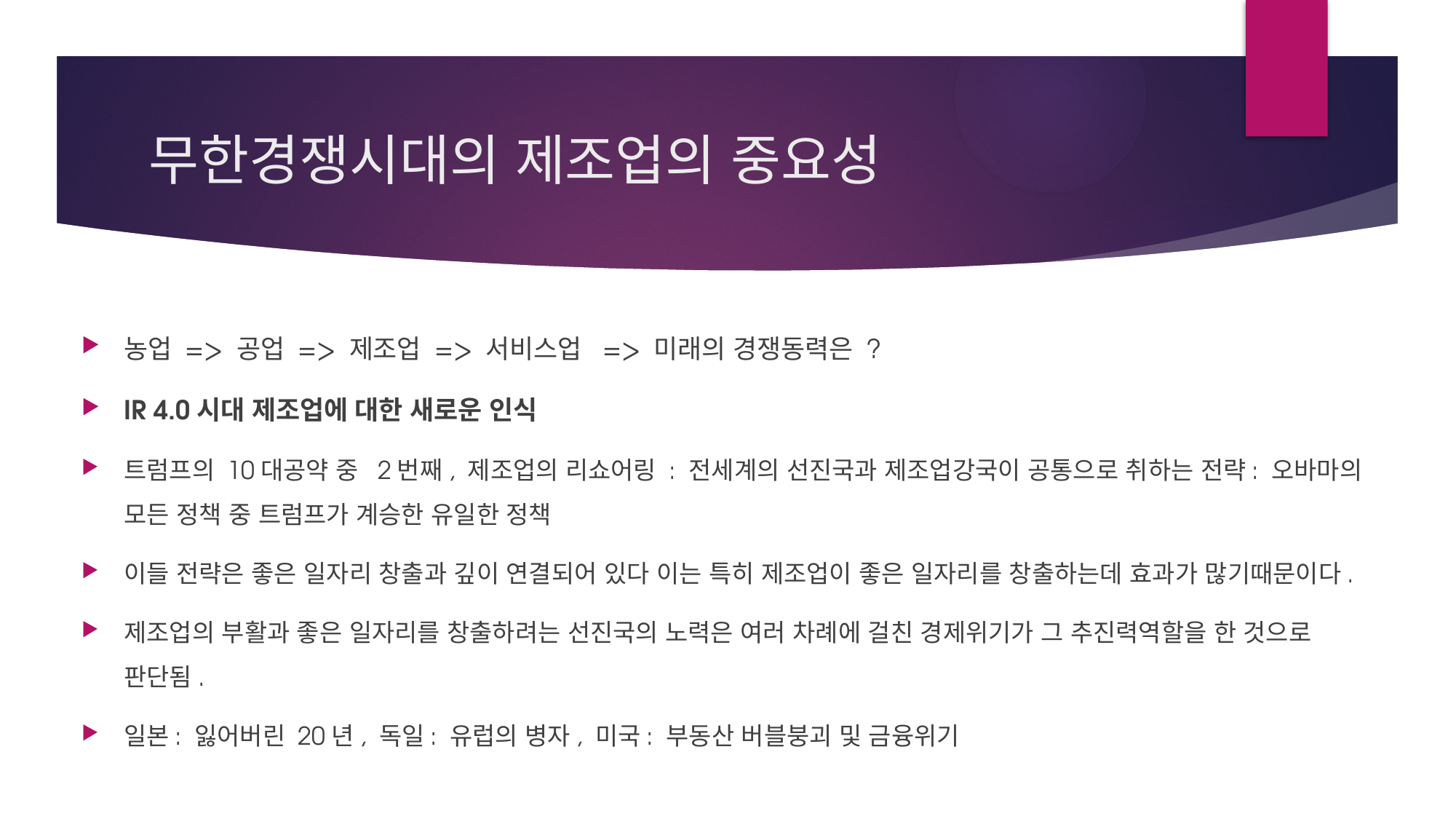

# 무한경쟁시대의 제조업의 중요성
농업 => 공업 => 제조업 => 서비스업  => 미래의 경쟁동력은 ?
IR 4.0시대 제조업에 대한 새로운 인식
트럼프의 10대공약 중  2번째, 제조업의 리쇼어링 : 전세계의 선진국과 제조업강국이 공통으로 취하는 전략: 오바마의 모든 정책 중 트럼프가 계승한 유일한 정책
이들 전략은 좋은 일자리 창출과 깊이 연결되어 있다 이는 특히 제조업이 좋은 일자리를 창출하는데 효과가 많기때문이다.
제조업의 부활과 좋은 일자리를 창출하려는 선진국의 노력은 여러 차례에 걸친 경제위기가 그 추진력역할을 한 것으로 판단됨.
일본: 잃어버린 20년, 독일: 유럽의 병자, 미국: 부동산 버블붕괴 및 금융위기